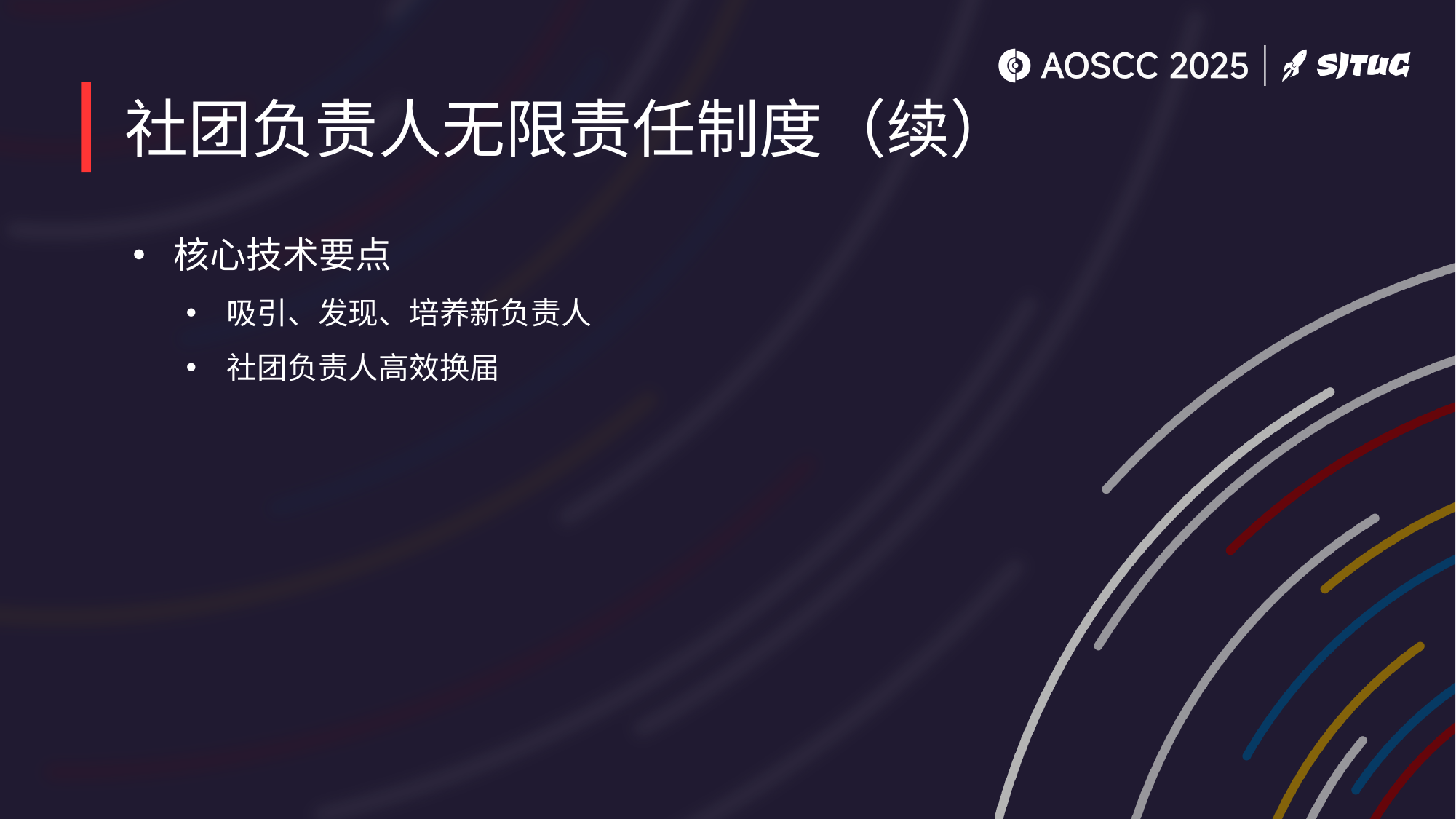

# 社团负责人无限责任制度（续）
核心技术要点
吸引、发现、培养新负责人
社团负责人高效换届